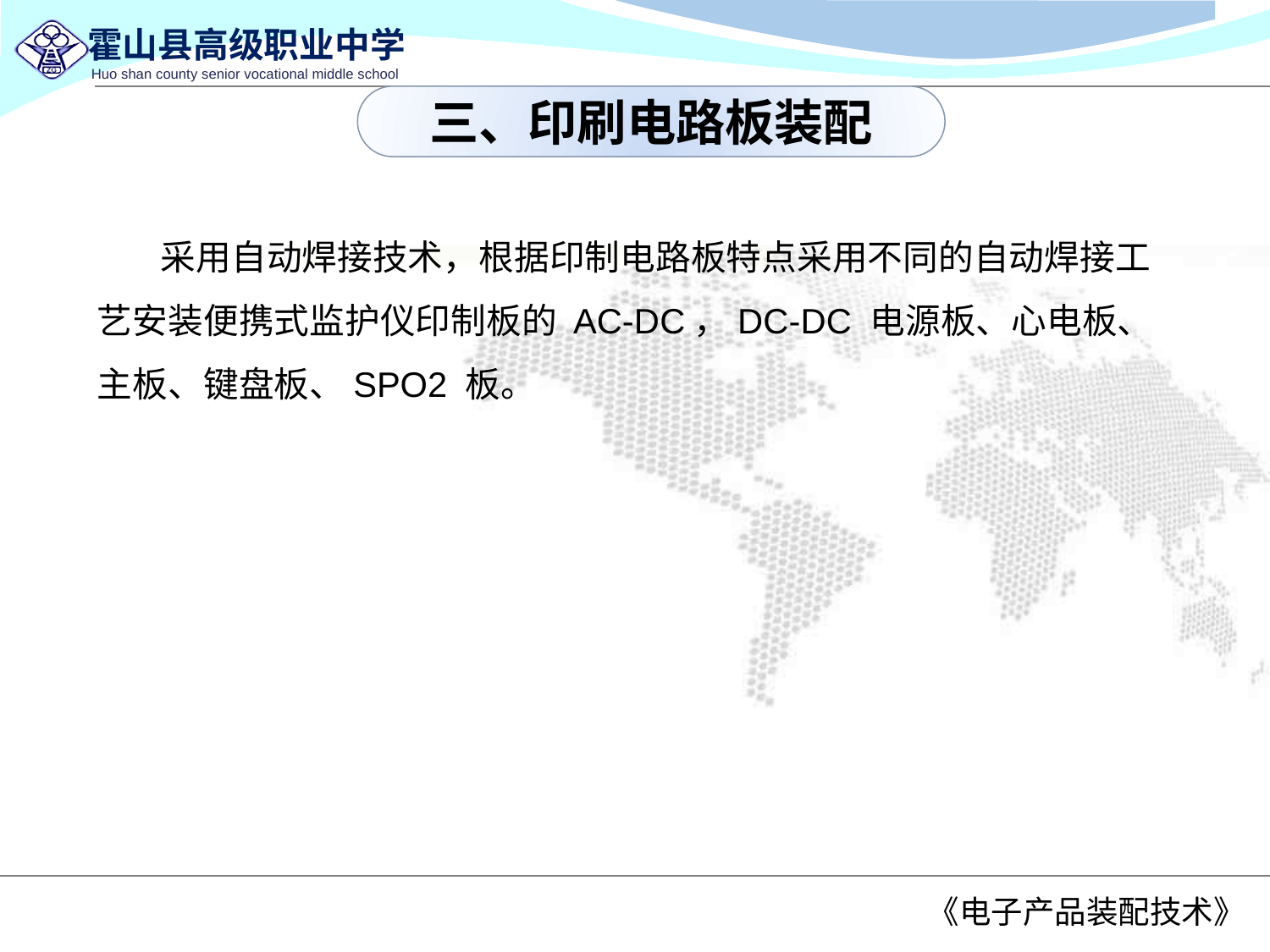

三、印刷电路板装配
       采用自动焊接技术，根据印制电路板特点采用不同的自动焊接工艺安装便携式监护仪印制板的 AC-DC，DC-DC 电源板、心电板、主板、键盘板、SPO2 板。